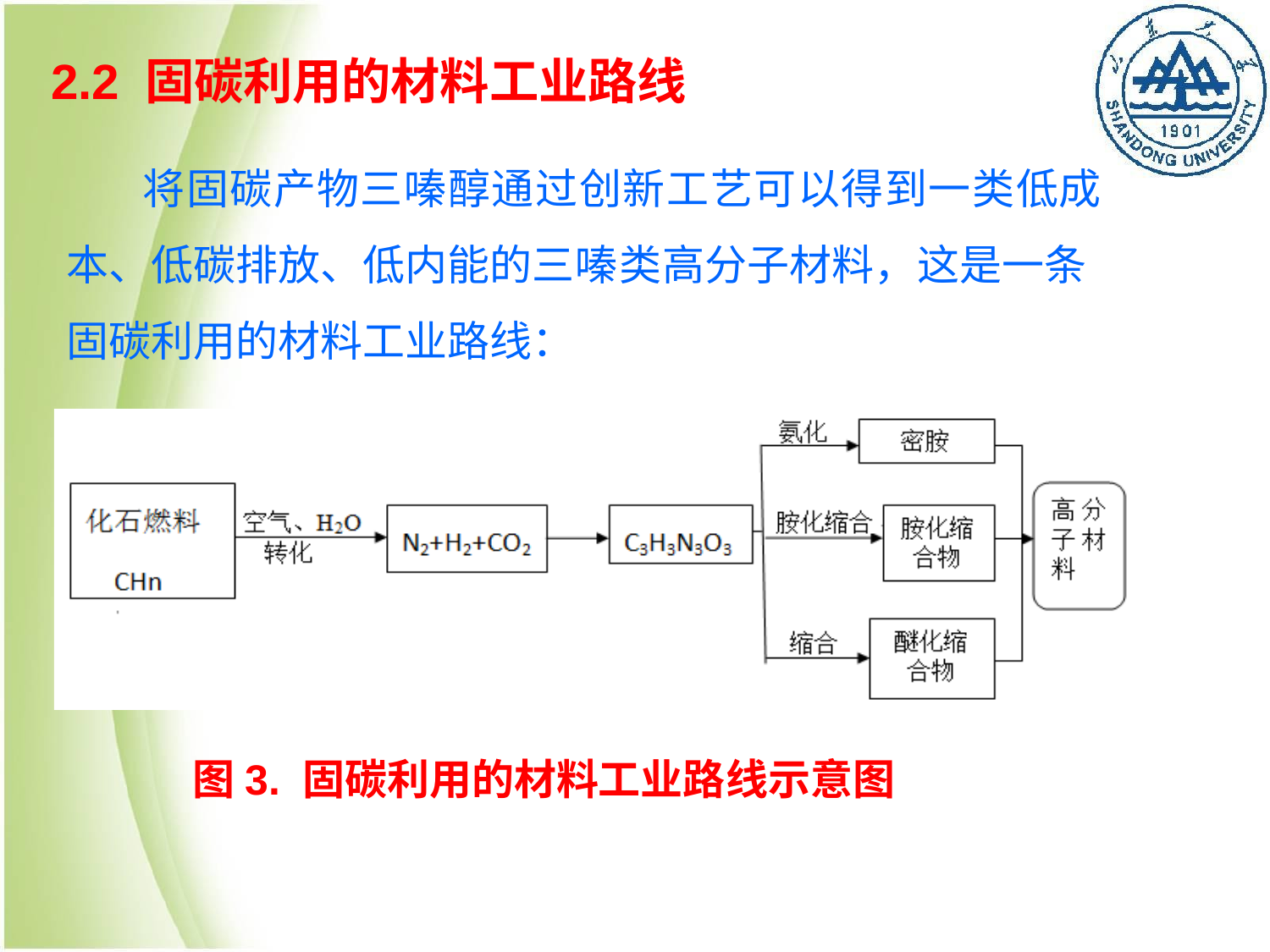

# 2.2 固碳利用的材料工业路线
将固碳产物三嗪醇通过创新工艺可以得到一类低成本、低碳排放、低内能的三嗪类高分子材料，这是一条固碳利用的材料工业路线：

图3. 固碳利用的材料工业路线示意图